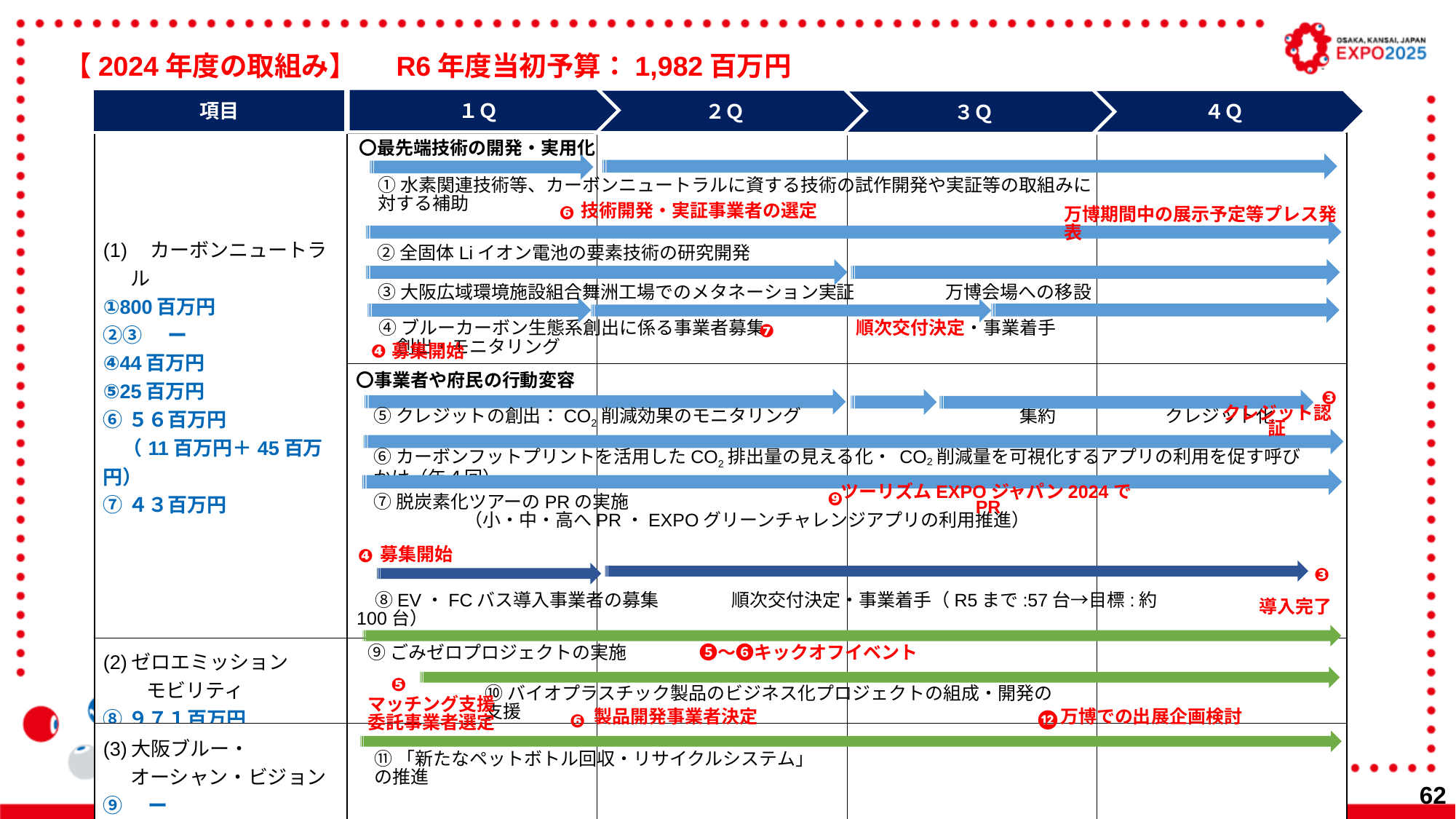

【2024年度の取組み】　 R6年度当初予算：1,982百万円
１Ｑ
項目
２Ｑ
４Ｑ
３Ｑ
| カーボンニュートラル　 ①800百万円 ②③　ー ④44百万円 ⑤25百万円 ⑥５６百万円 　（11百万円＋45百万円） ⑦４３百万円 |  |  |  |  |
| --- | --- | --- | --- | --- |
|  |  |  |  |  |
| (2)ゼロエミッション 　　 モビリティ ⑧９７１百万円 |  |  |  |  |
| (3)大阪ブルー・ オーシャン・ビジョン ⑨　ー ⑩４０百万円 ⑪３百万円 |  |  |  |  |
〇最先端技術の開発・実用化

①水素関連技術等、カーボンニュートラルに資する技術の試作開発や実証等の取組みに対する補助
❻
技術開発・実証事業者の選定
万博期間中の展示予定等プレス発表

②全固体Liイオン電池の要素技術の研究開発

③大阪広域環境施設組合舞洲工場でのメタネーション実証　　　　　万博会場への移設

❼
④ブルーカーボン生態系創出に係る事業者募集　　　　　順次交付決定・事業着手　　　　　　　　　　　　　　　　創出・モニタリング
❹
募集開始
〇事業者や府民の行動変容
❸

⑤クレジットの創出：CO2削減効果のモニタリング　　　　　　　　　　　　集約　　　　　　クレジット化
クレジット認証

⑥カーボンフットプリントを活用したCO2排出量の見える化・ CO2削減量を可視化するアプリの利用を促す呼びかけ（年４回）

❾
⑦脱炭素化ツアーのPRの実施
　　　　　（小・中・高へPR・EXPOグリーンチャレンジアプリの利用推進）
ツーリズムEXPOジャパン2024でPR
❹
❸
募集開始

　⑧EV・FCバス導入事業者の募集　　　　順次交付決定・事業着手（R5まで:57台→目標:約100台）
導入完了

⑨ごみゼロプロジェクトの実施　　　　❺～❻キックオフイベント
❺

⑩バイオプラスチック製品のビジネス化プロジェクトの組成・開発の支援
⓬
マッチング支援
委託事業者選定
❻
製品開発事業者決定
万博での出展企画検討

⑪「新たなペットボトル回収・リサイクルシステム」の推進
62